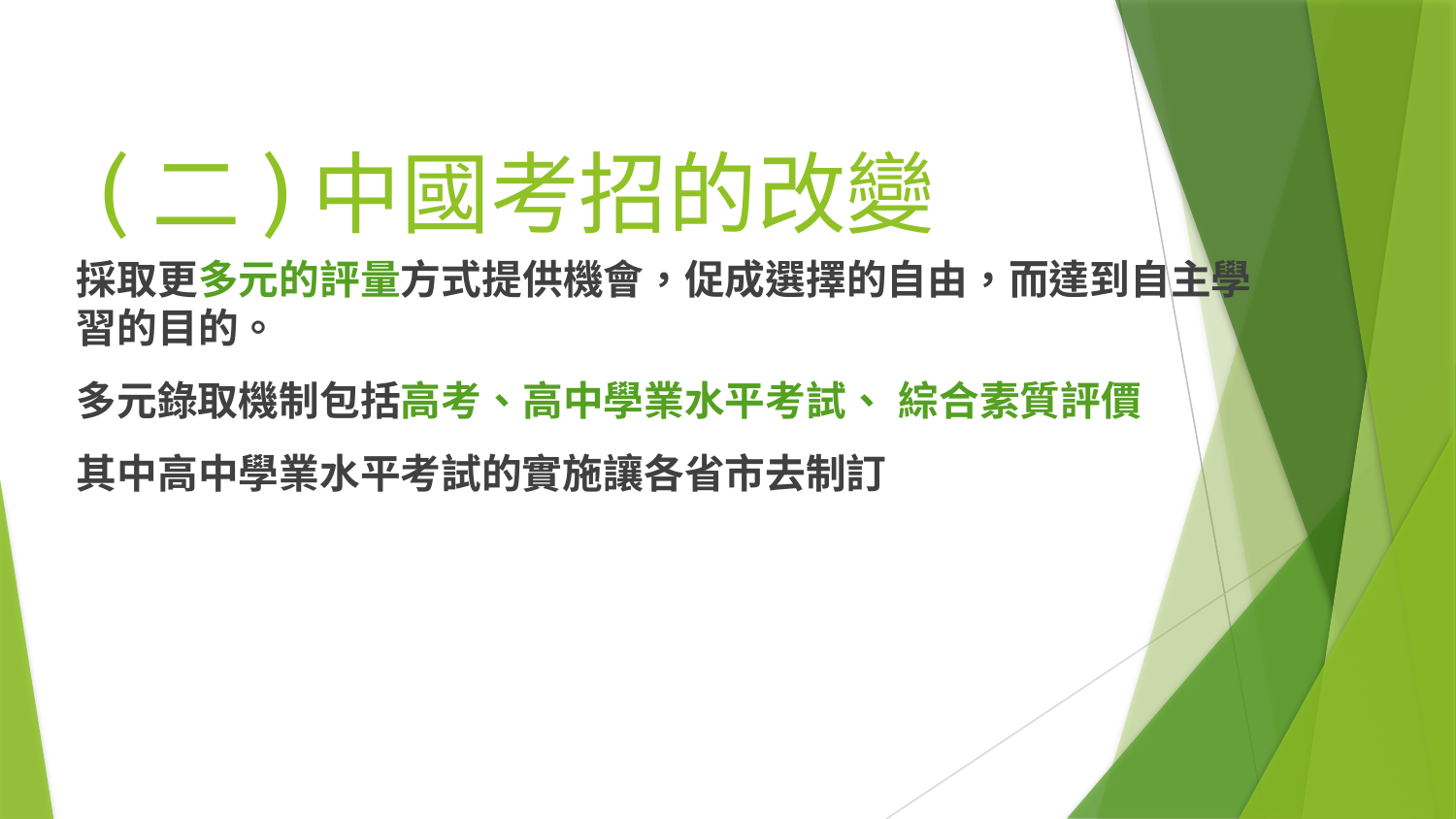

# (二)中國考招的改變
採取更多元的評量方式提供機會，促成選擇的自由，而達到自主學習的目的。
多元錄取機制包括高考、高中學業水平考試、 綜合素質評價
其中高中學業水平考試的實施讓各省市去制訂